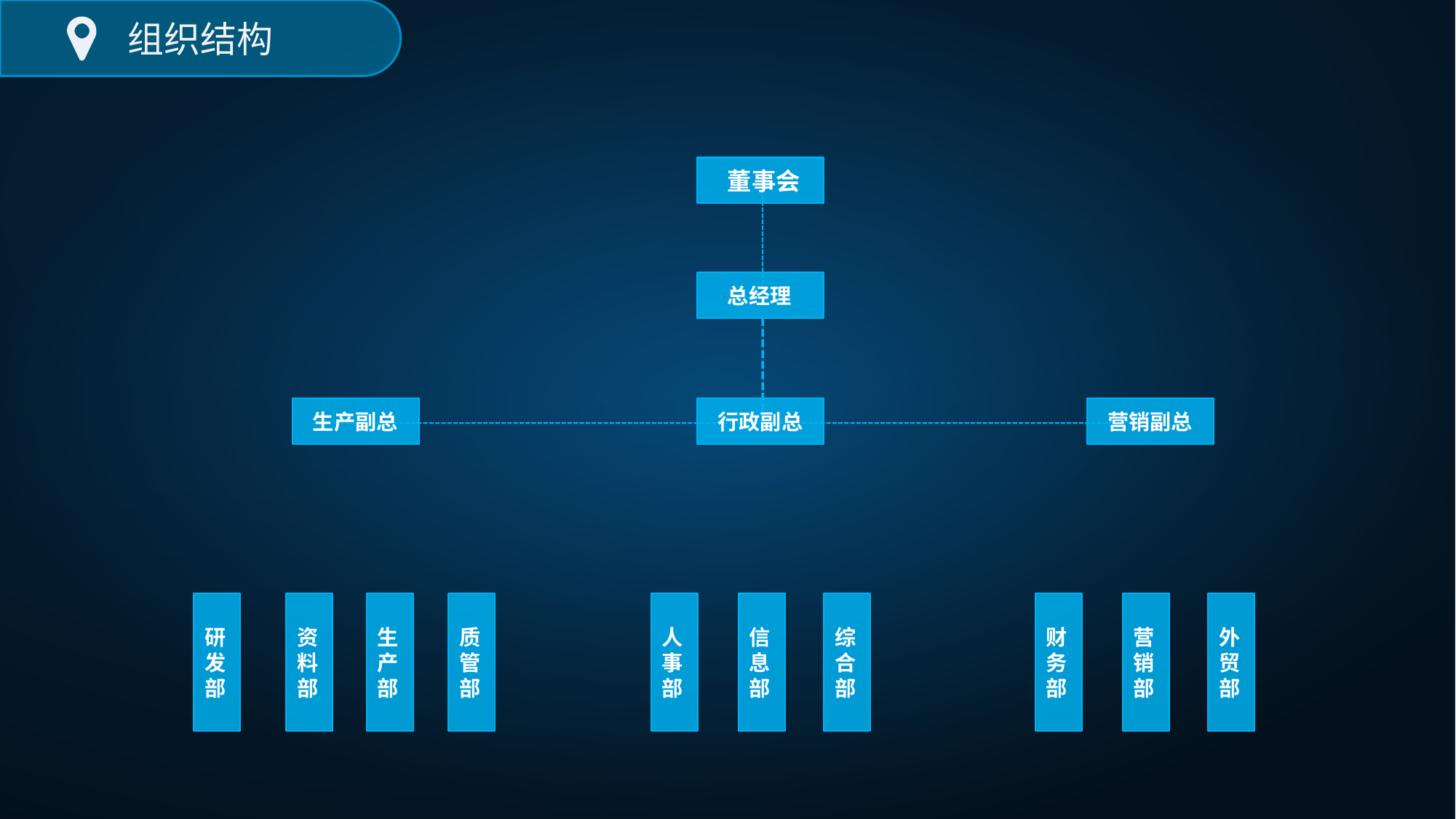

组织结构
   董事会
   总经理
 生产副总
 行政副总
 营销副总
研发部
资料部
生产部
质管部
人事部
信息部
综合部
财务部
营销部
外贸部